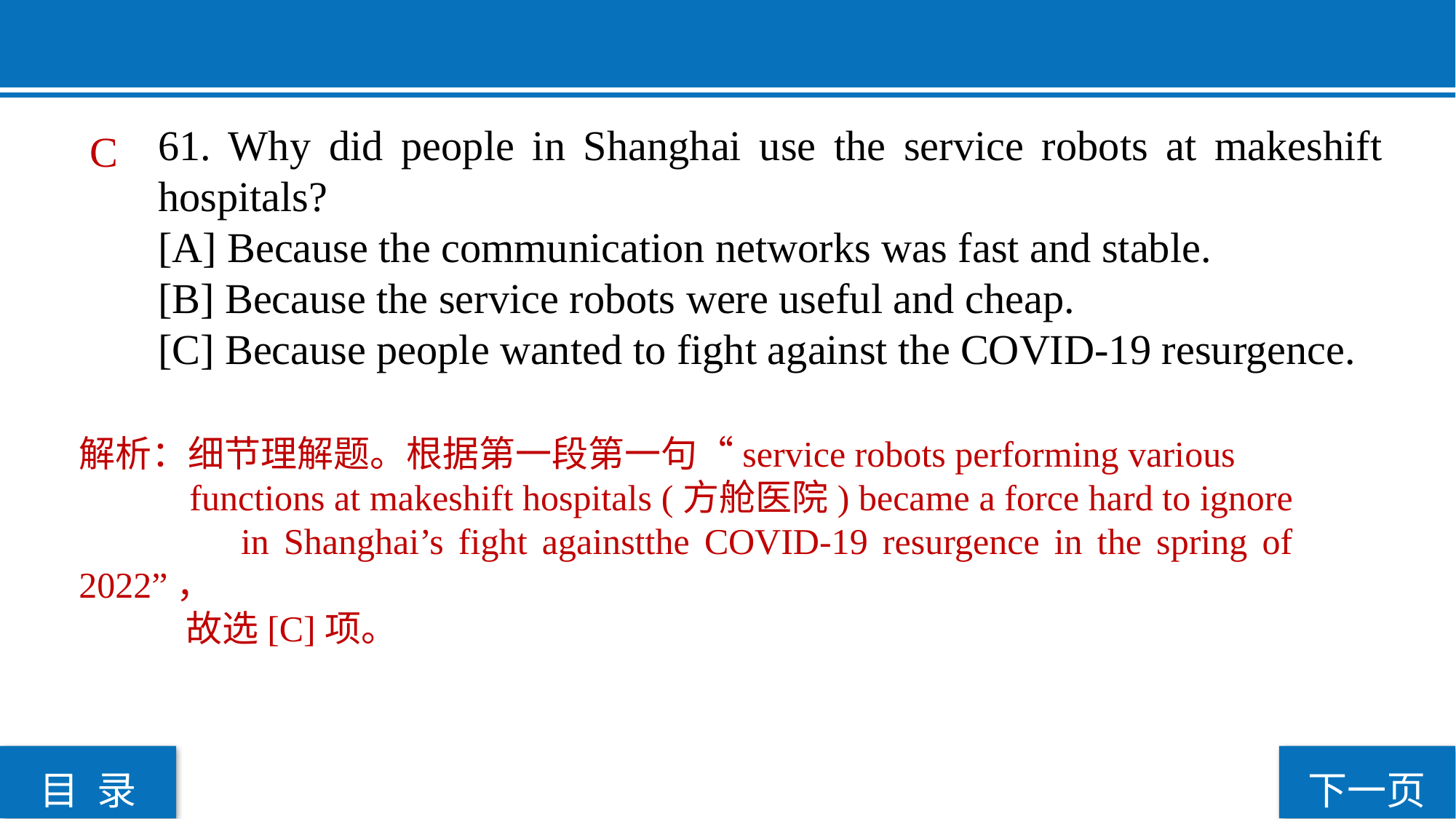

61. Why did people in Shanghai use the service robots at makeshift hospitals?
[A] Because the communication networks was fast and stable.
[B] Because the service robots were useful and cheap.
[C] Because people wanted to fight against the COVID-19 resurgence.
 C
解析：细节理解题。根据第一段第一句“service robots performing various
            functions at makeshift hospitals (方舱医院) became a force hard to ignore
           in Shanghai’s fight againstthe COVID-19 resurgence in the spring of 2022”，
            故选[C]项。